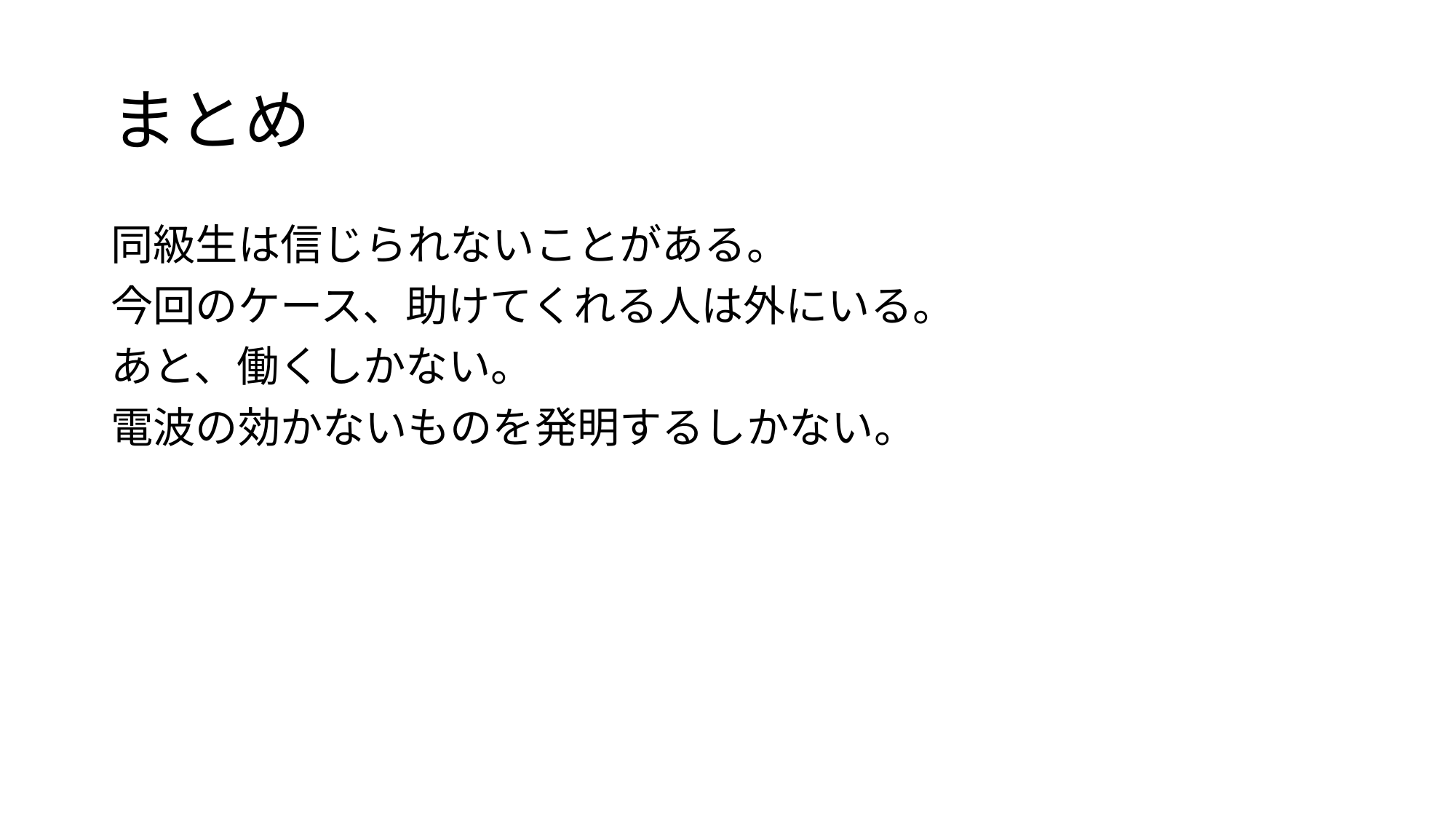

# まとめ
同級生は信じられないことがある。
今回のケース、助けてくれる人は外にいる。
あと、働くしかない。
電波の効かないものを発明するしかない。